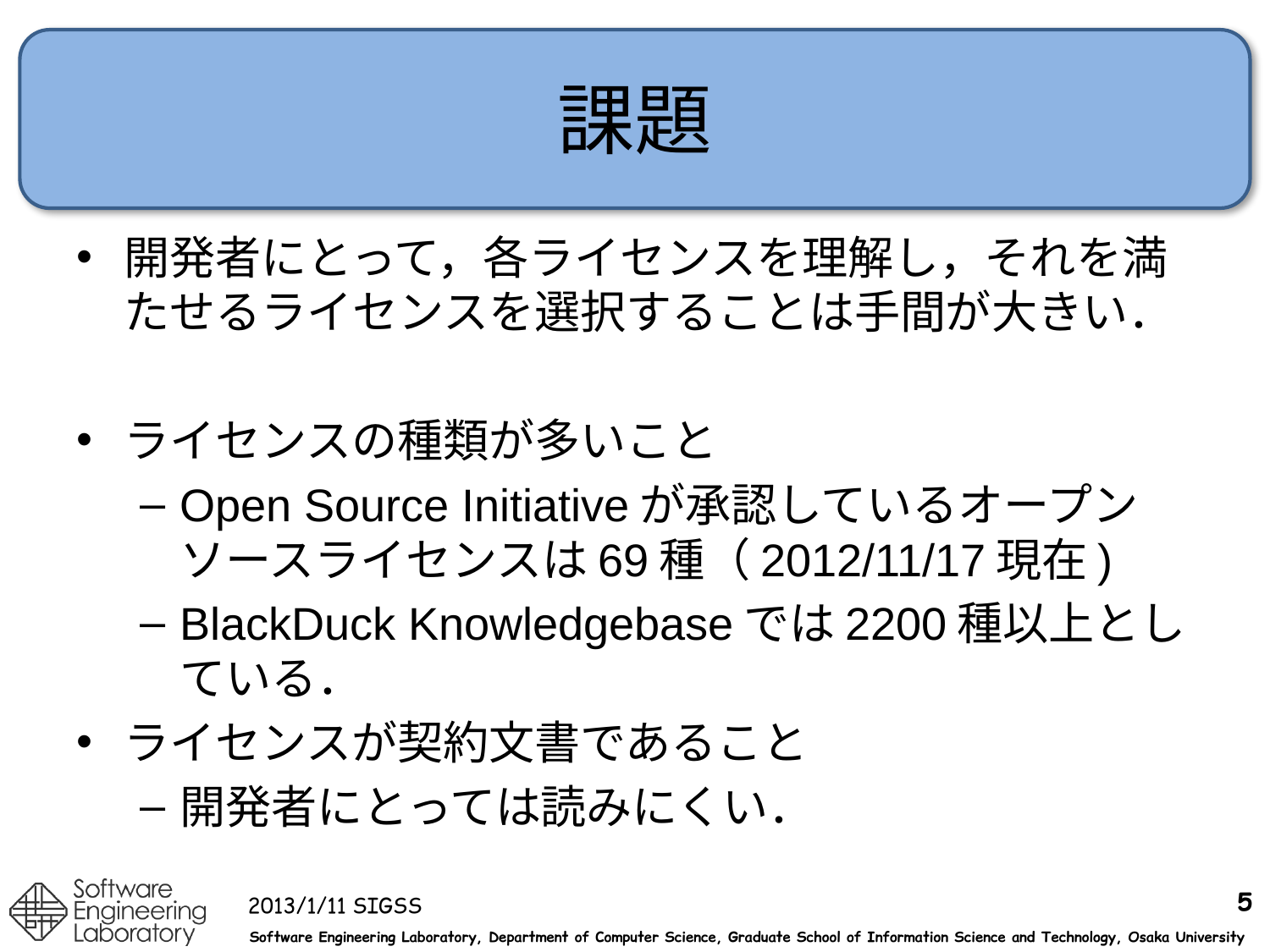

# 課題
開発者にとって，各ライセンスを理解し，それを満たせるライセンスを選択することは手間が大きい．

ライセンスの種類が多いこと
Open Source Initiativeが承認しているオープンソースライセンスは69種（2012/11/17現在)
BlackDuck Knowledgebaseでは2200種以上としている．
ライセンスが契約文書であること
開発者にとっては読みにくい．
5
2013/1/11 SIGSS